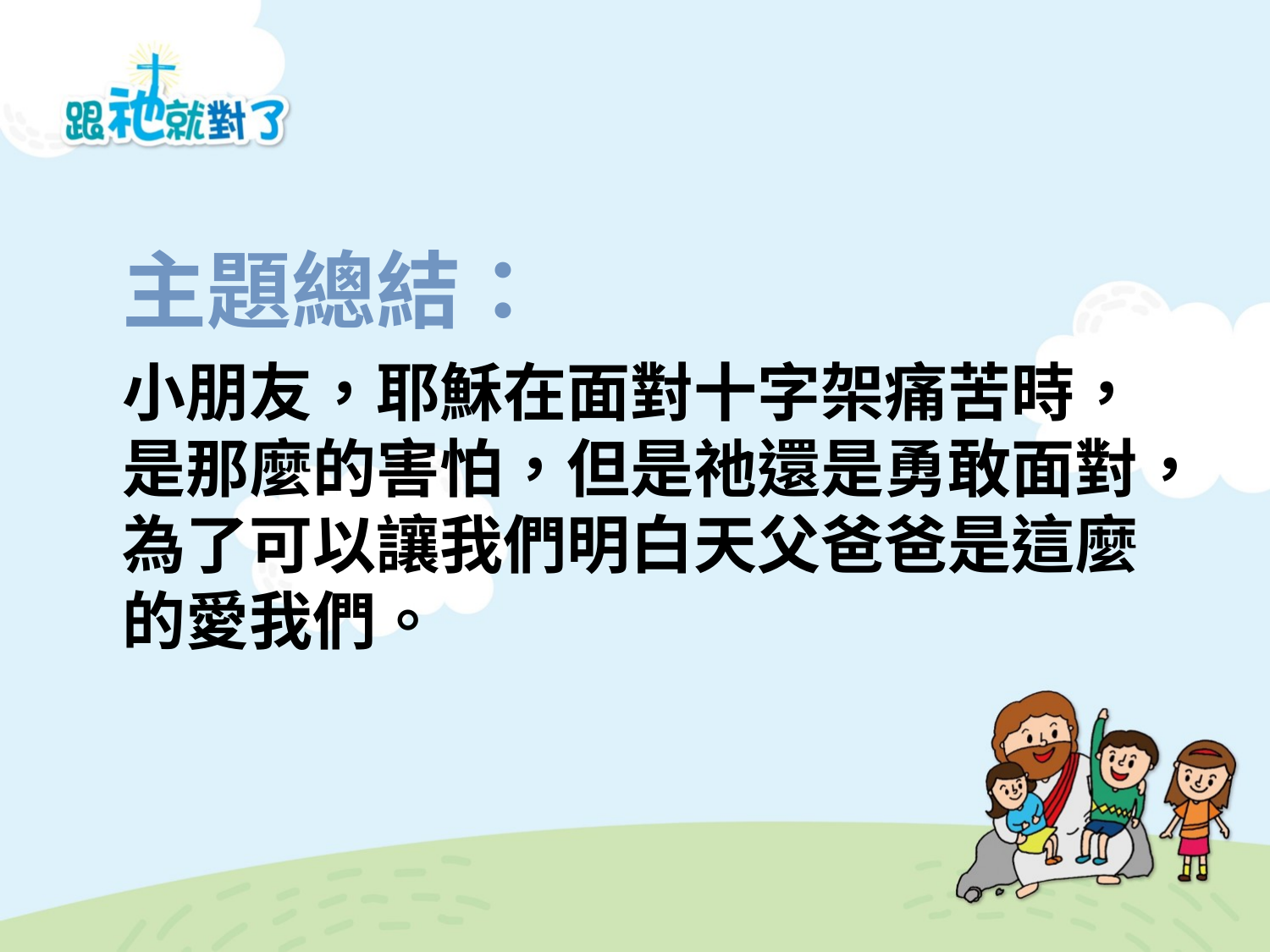

主題總結：
小朋友，耶穌在面對十字架痛苦時，是那麼的害怕，但是祂還是勇敢面對，為了可以讓我們明白天父爸爸是這麼的愛我們。